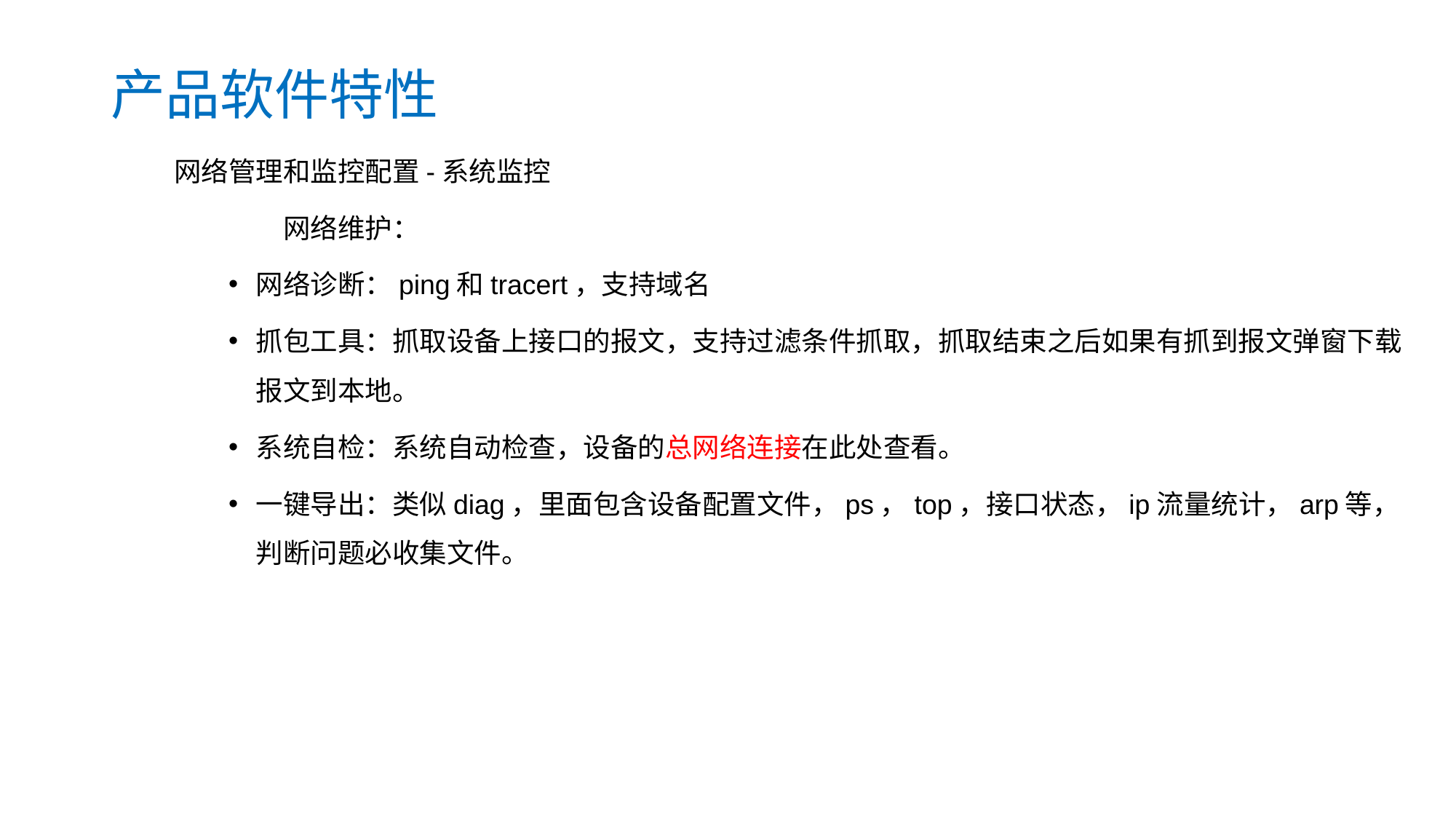

产品软件特性
网络管理和监控配置-系统监控
	网络维护：
网络诊断：ping和tracert，支持域名
抓包工具：抓取设备上接口的报文，支持过滤条件抓取，抓取结束之后如果有抓到报文弹窗下载报文到本地。
系统自检：系统自动检查，设备的总网络连接在此处查看。
一键导出：类似diag，里面包含设备配置文件，ps，top，接口状态，ip流量统计，arp等，判断问题必收集文件。